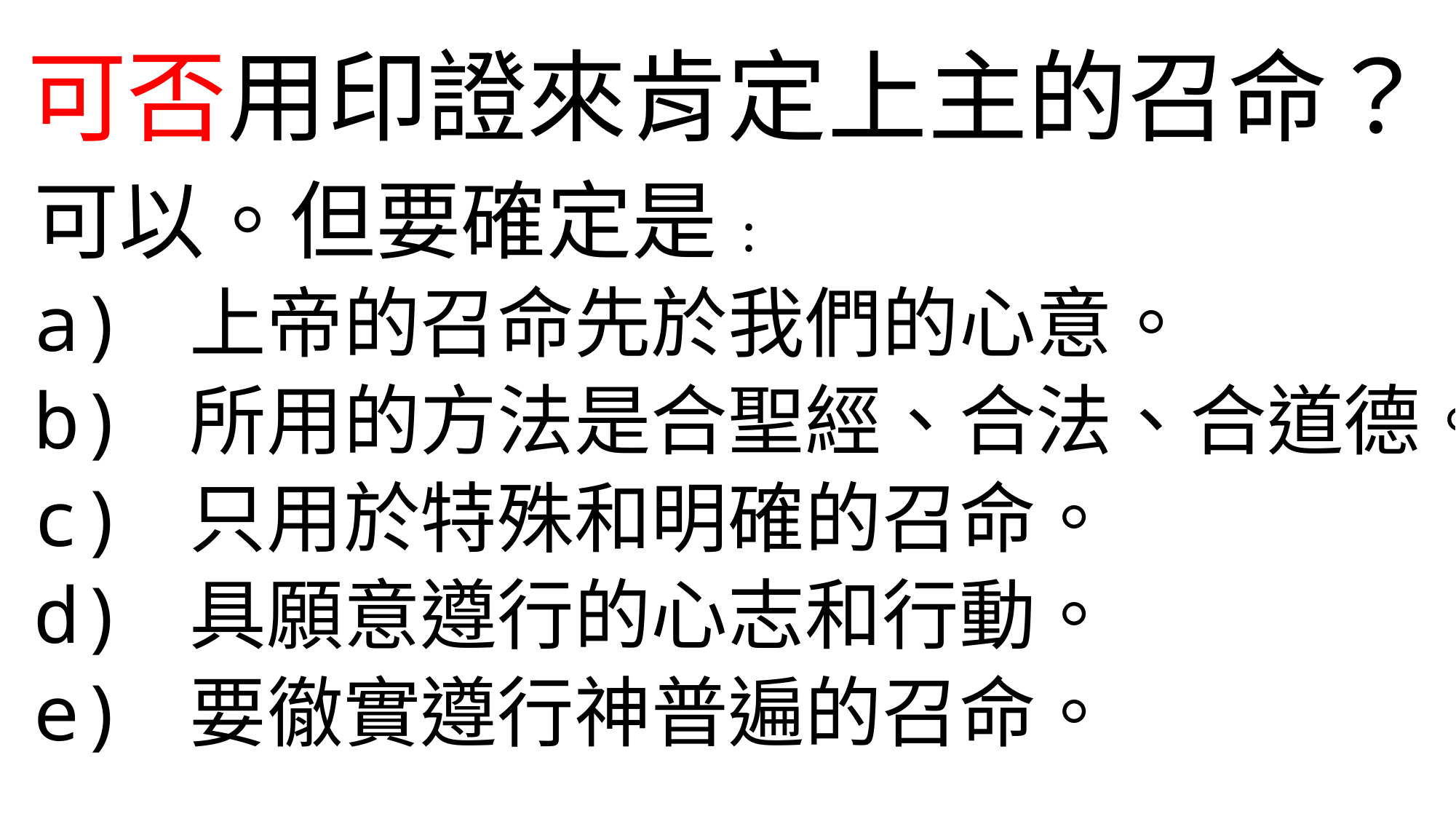

# 可否用印證來肯定上主的召命？
可以。但要確定是﹕
a) 上帝的召命先於我們的心意。
b) 所用的方法是合聖經、合法、合道德。
c) 只用於特殊和明確的召命。
d) 具願意遵行的心志和行動。
e) 要徹實遵行神普遍的召命。